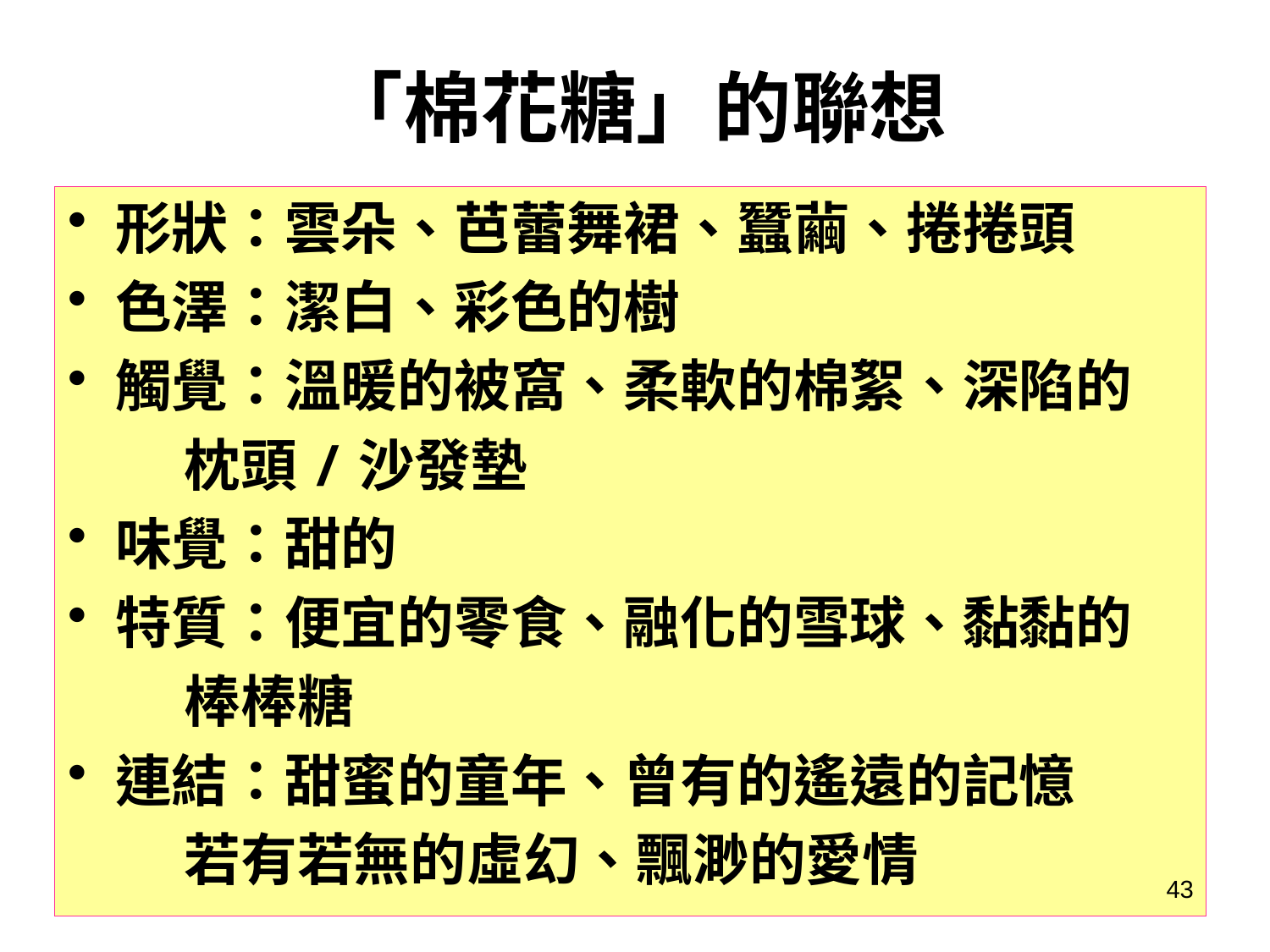

# 「棉花糖」的聯想
形狀：雲朵、芭蕾舞裙、蠶繭、捲捲頭
色澤：潔白、彩色的樹
觸覺：溫暖的被窩、柔軟的棉絮、深陷的
        枕頭/沙發墊
味覺：甜的
特質：便宜的零食、融化的雪球、黏黏的
        棒棒糖
連結：甜蜜的童年、曾有的遙遠的記憶
        若有若無的虛幻、飄渺的愛情
43